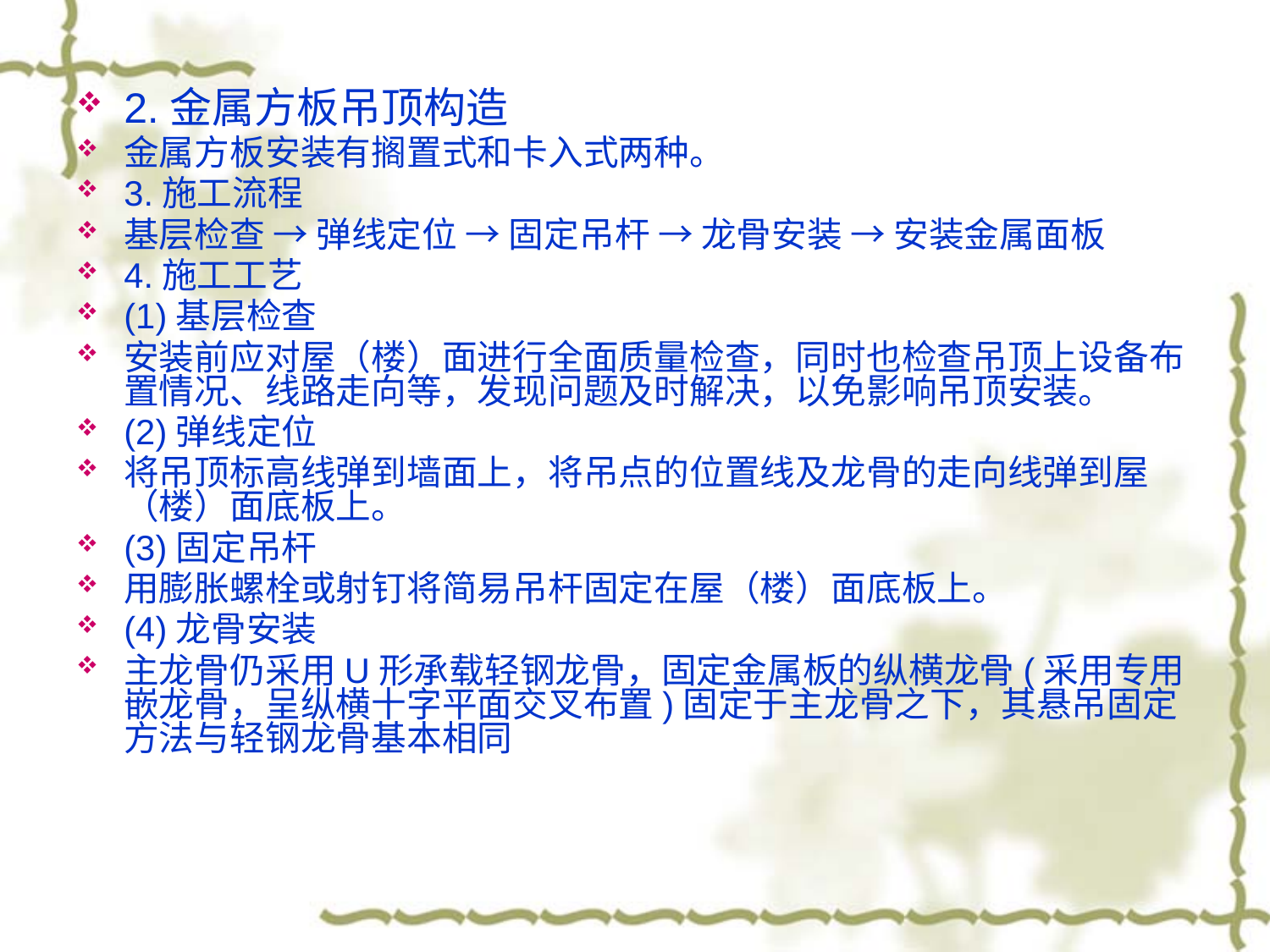

2.金属方板吊顶构造
金属方板安装有搁置式和卡入式两种。
3.施工流程
基层检查 → 弹线定位 → 固定吊杆 → 龙骨安装 → 安装金属面板
4.施工工艺
(1)基层检查
安装前应对屋（楼）面进行全面质量检查，同时也检查吊顶上设备布置情况、线路走向等，发现问题及时解决，以免影响吊顶安装。
(2)弹线定位
将吊顶标高线弹到墙面上，将吊点的位置线及龙骨的走向线弹到屋（楼）面底板上。
(3)固定吊杆
用膨胀螺栓或射钉将简易吊杆固定在屋（楼）面底板上。
(4)龙骨安装
主龙骨仍采用U形承载轻钢龙骨，固定金属板的纵横龙骨(采用专用嵌龙骨，呈纵横十字平面交叉布置)固定于主龙骨之下，其悬吊固定方法与轻钢龙骨基本相同